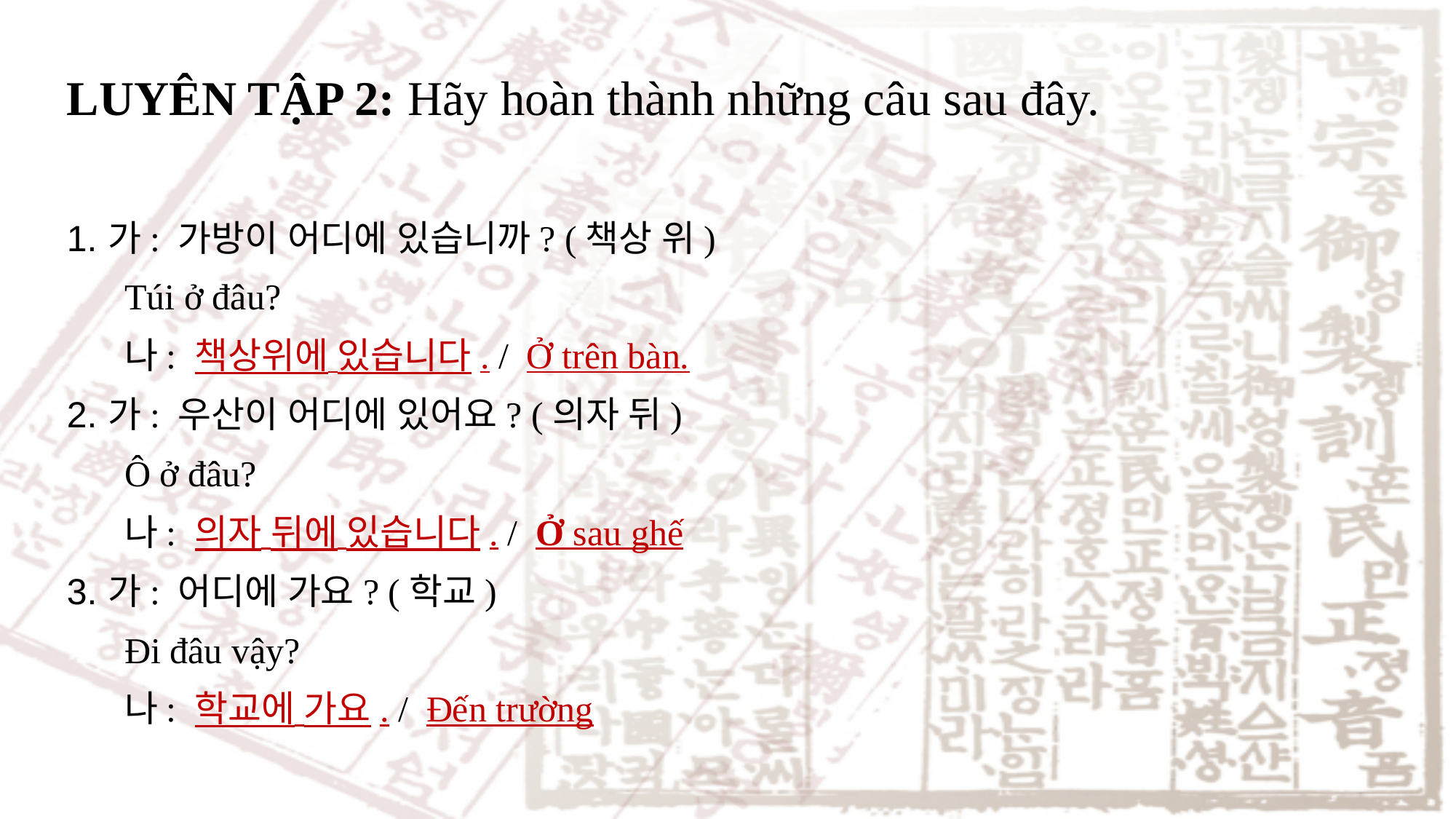

LUYÊN TẬP 2: Hãy hoàn thành những câu sau đây.

가: 가방이 어디에 있습니까? (책상 위)
Túi ở đâu?
나: 책상위에 있습니다. /  Ở trên bàn.
가: 우산이 어디에 있어요? (의자 뒤)
Ô ở đâu?
나: 의자 뒤에 있습니다. /  Ở sau ghế
가: 어디에 가요? (학교)
Đi đâu vậy?
나: 학교에 가요. /  Đến trường